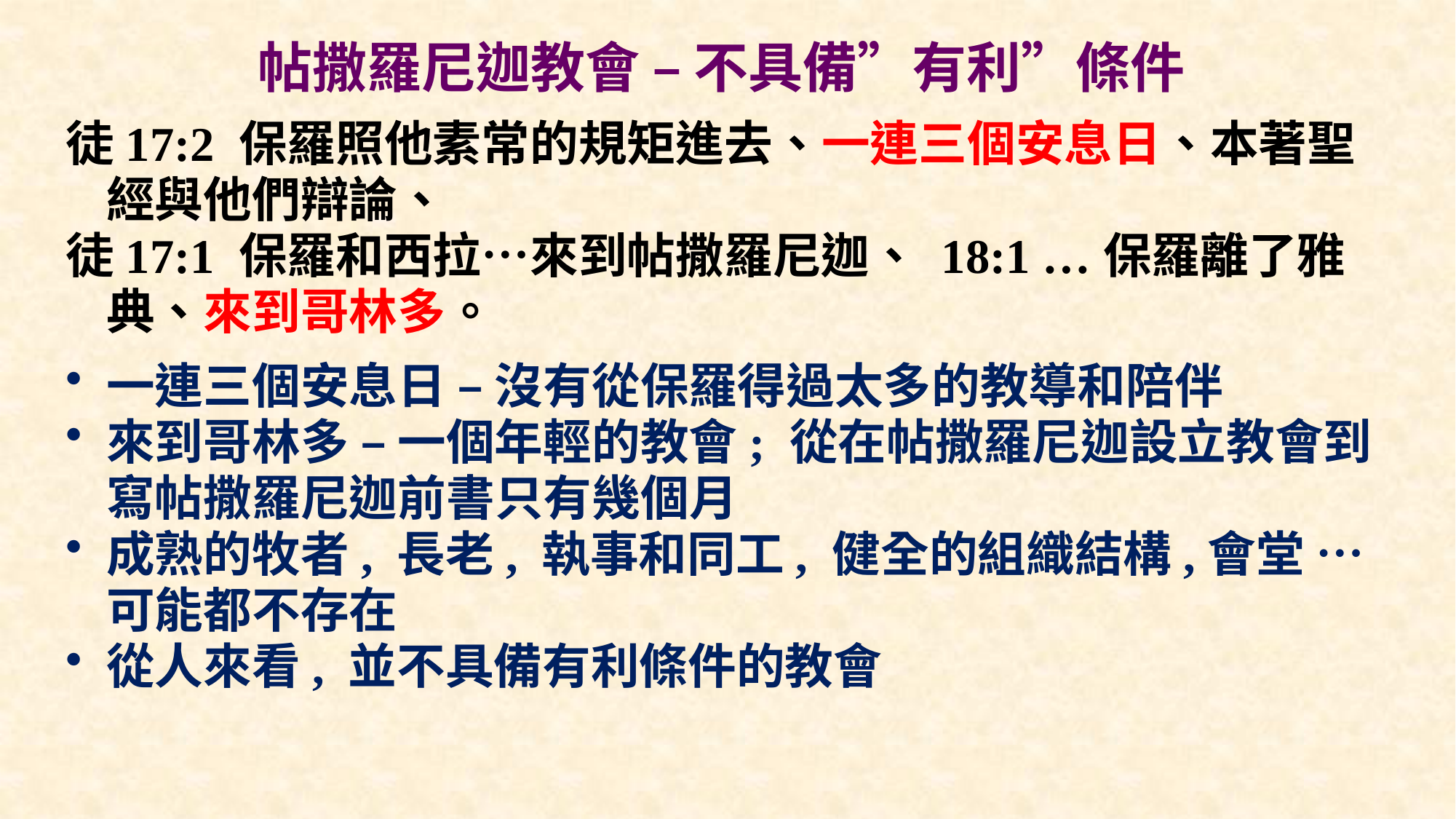

# 帖撒羅尼迦教會 – 不具備”有利”條件
徒17:2 保羅照他素常的規矩進去、一連三個安息日、本著聖經與他們辯論、
徒17:1 保羅和西拉…來到帖撒羅尼迦、 18:1 …保羅離了雅典、來到哥林多。
一連三個安息日 – 沒有從保羅得過太多的教導和陪伴
來到哥林多 – 一個年輕的教會; 從在帖撒羅尼迦設立教會到寫帖撒羅尼迦前書只有幾個月
成熟的牧者, 長老, 執事和同工, 健全的組織結構,會堂 …可能都不存在
從人來看, 並不具備有利條件的教會